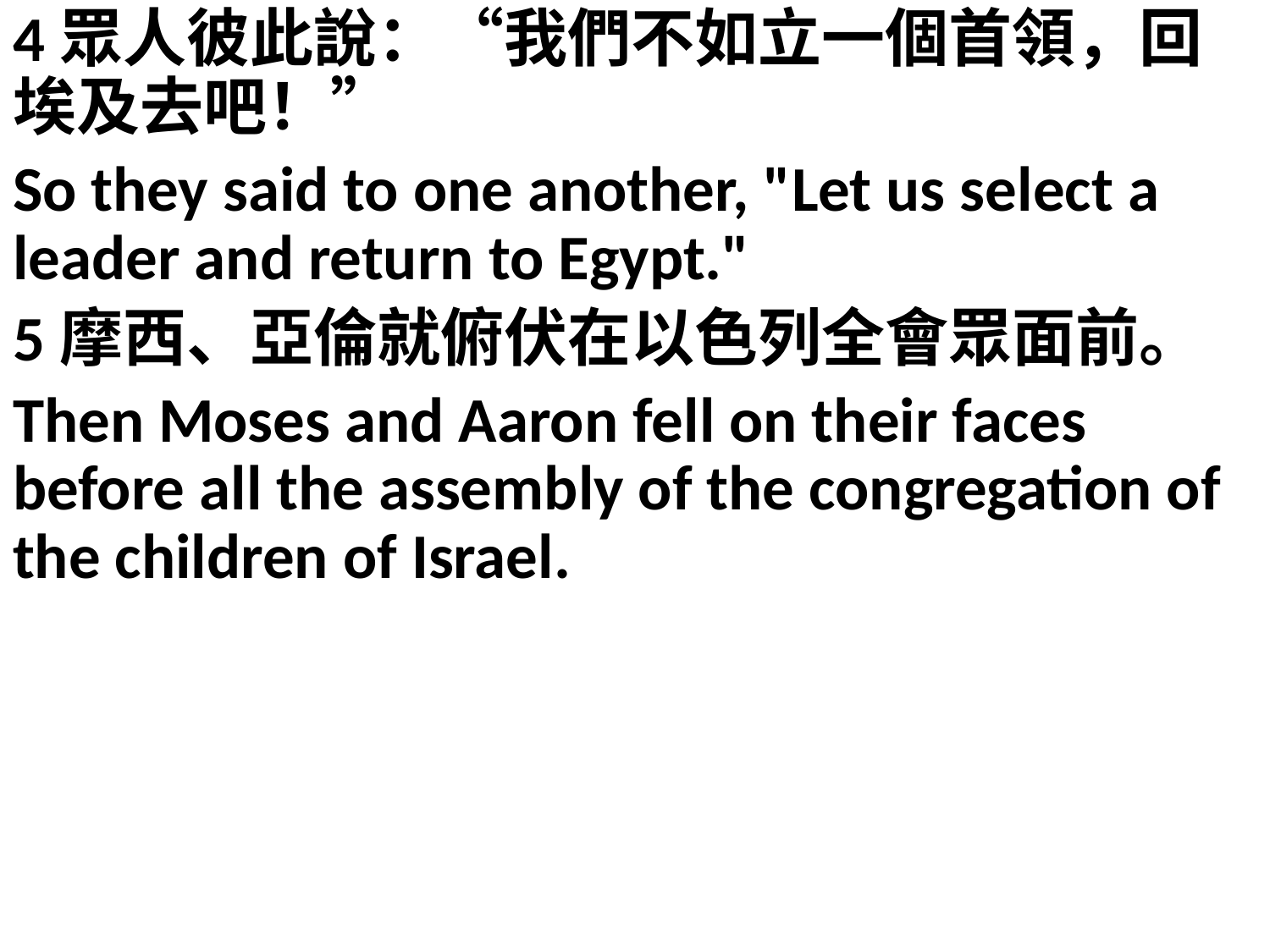

4眾人彼此說：“我們不如立一個首領，回埃及去吧！”
So they said to one another, "Let us select a leader and return to Egypt."
5摩西、亞倫就俯伏在以色列全會眾面前。
Then Moses and Aaron fell on their faces before all the assembly of the congregation of the children of Israel.